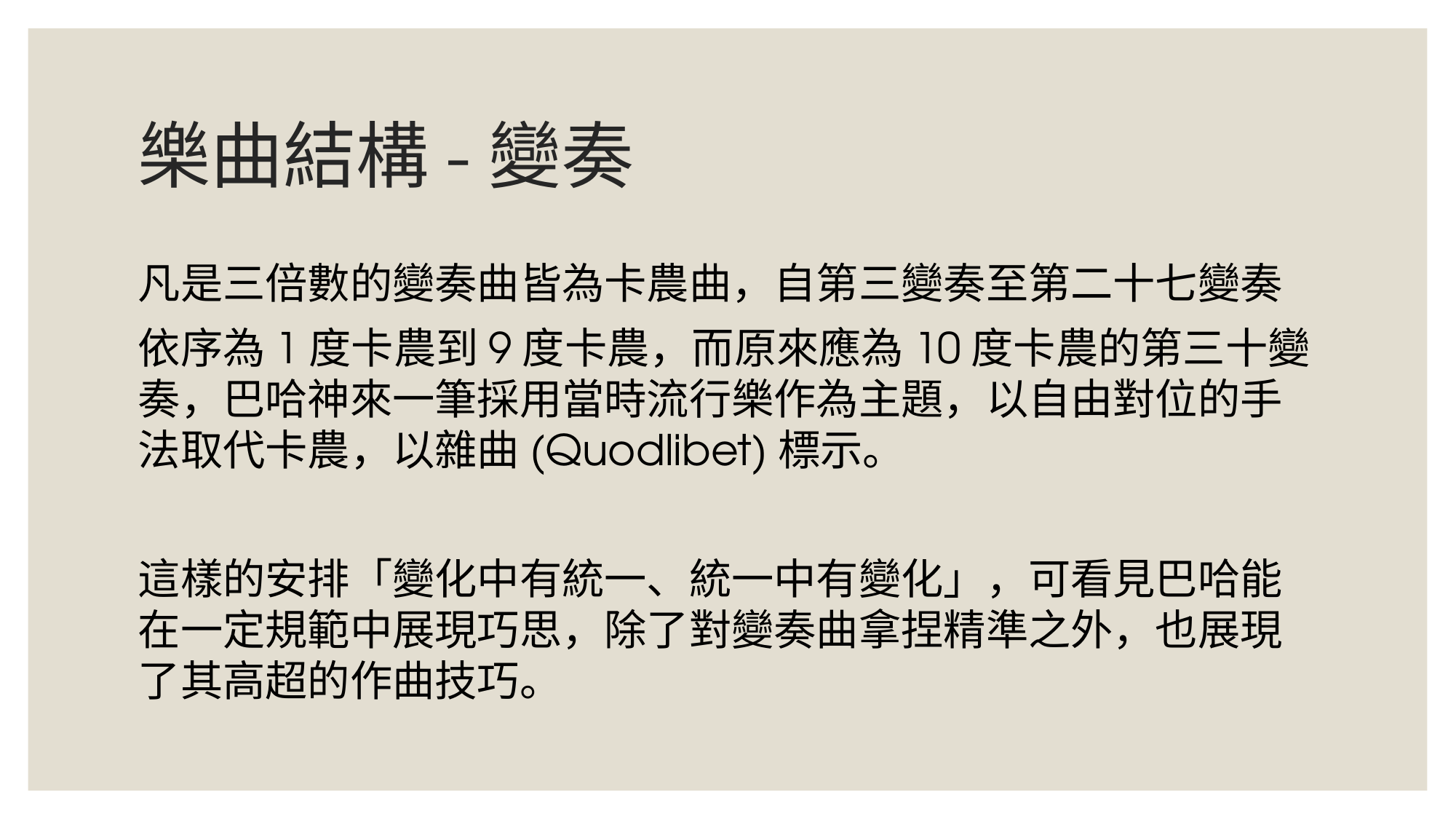

# 樂曲結構-變奏
凡是三倍數的變奏曲皆為卡農曲，自第三變奏至第二十七變奏
依序為1度卡農到9度卡農，而原來應為10度卡農的第三十變奏，巴哈神來一筆採用當時流行樂作為主題，以自由對位的手法取代卡農，以雜曲(Quodlibet)標示。

這樣的安排「變化中有統一、統一中有變化」，可看見巴哈能在一定規範中展現巧思，除了對變奏曲拿捏精準之外，也展現了其高超的作曲技巧。